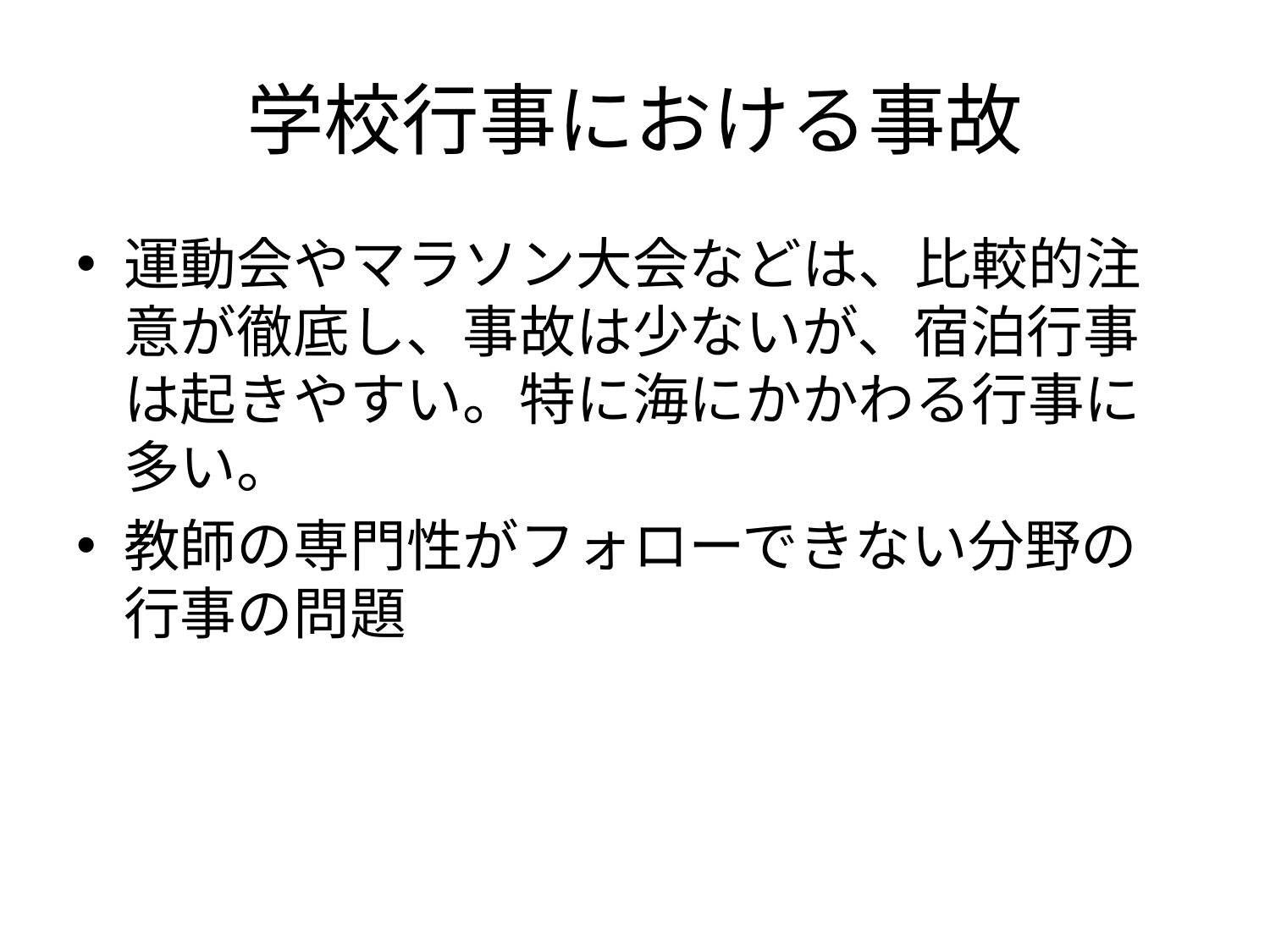

# 学校行事における事故
運動会やマラソン大会などは、比較的注意が徹底し、事故は少ないが、宿泊行事は起きやすい。特に海にかかわる行事に多い。
教師の専門性がフォローできない分野の行事の問題